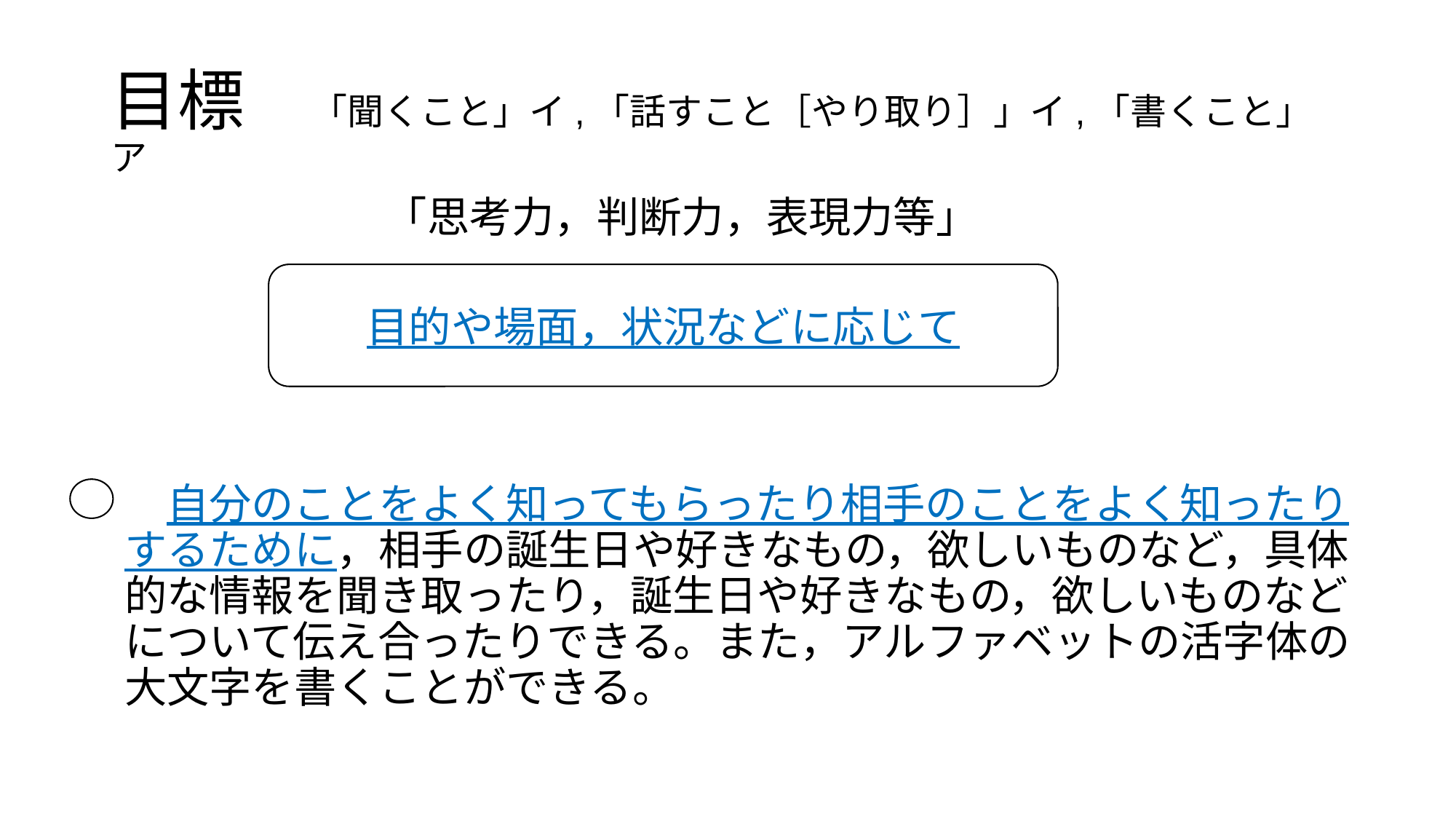

# 目標　「聞くこと」イ,「話すこと［やり取り］」イ,「書くこと」ア
「思考力，判断力，表現力等」
目的や場面，状況などに応じて
　自分のことをよく知ってもらったり相手のことをよく知ったりするために，相手の誕生日や好きなもの，欲しいものなど，具体的な情報を聞き取ったり，誕生日や好きなもの，欲しいものなどについて伝え合ったりできる。また，アルファベットの活字体の大文字を書くことができる。